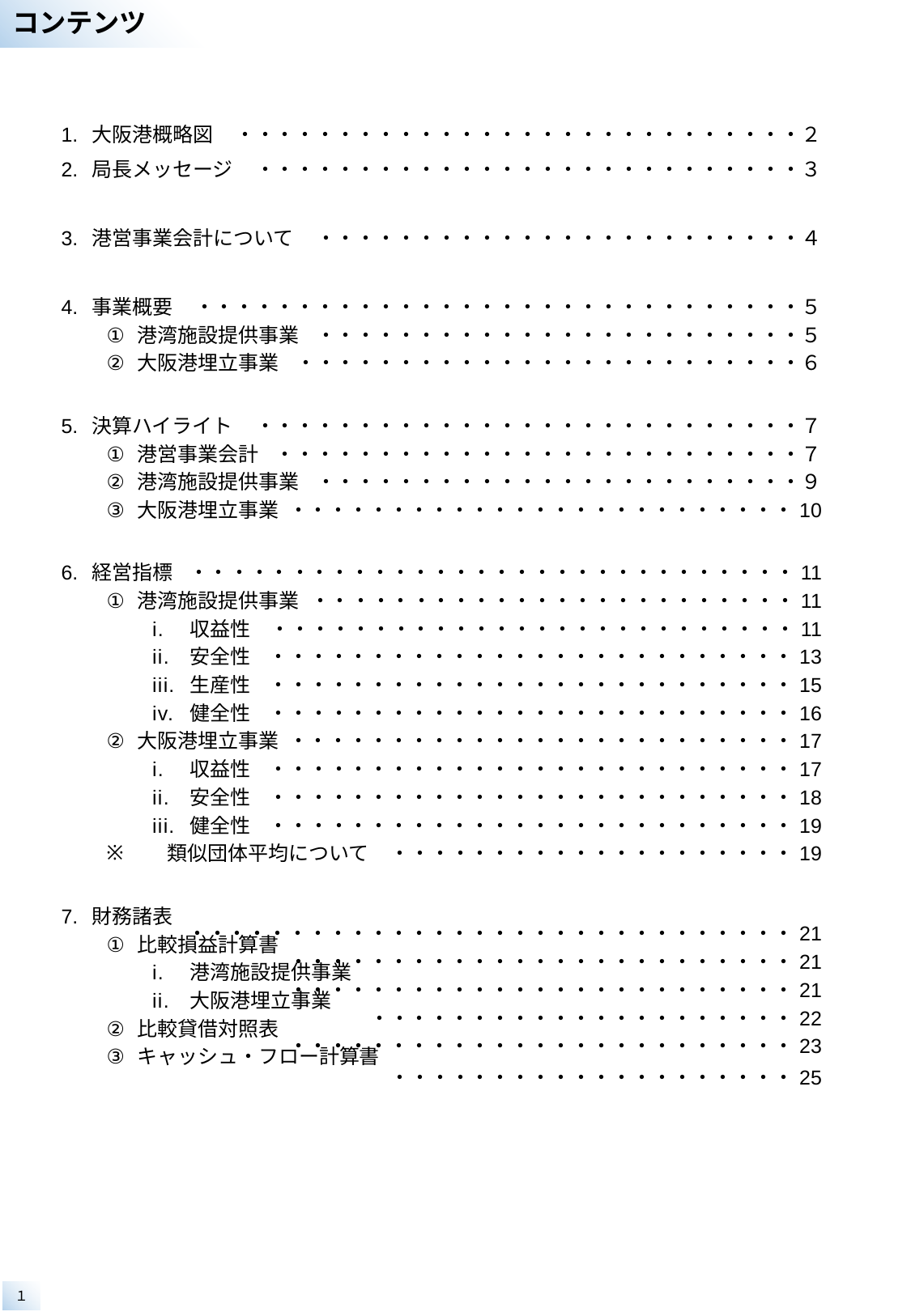

# コンテンツ
・・・・・・・・・・・・・・・・・・・・・・・・・・・・２
・・・・・・・・・・・・・・・・・・・・・・・・・・・３

・・・・・・・・・・・・・・・・・・・・・・・・４

・・・・・・・・・・・・・・・・・・・・・・・・・・・・・・５
・・・・・・・・・・・・・・・・・・・・・・・・５
・・・・・・・・・・・・・・・・・・・・・・・・・６

・・・・・・・・・・・・・・・・・・・・・・・・・・・７
・・・・・・・・・・・・・・・・・・・・・・・・・・７
・・・・・・・・・・・・・・・・・・・・・・・・９
・・・・・・・・・・・・・・・・・・・・・・・・・10

・・・・・・・・・・・・・・・・・・・・・・・・・・・・・・11
・・・・・・・・・・・・・・・・・・・・・・・・11
・・・・・・・・・・・・・・・・・・・・・・・・・・11
・・・・・・・・・・・・・・・・・・・・・・・・・・13
・・・・・・・・・・・・・・・・・・・・・・・・・・15
・・・・・・・・・・・・・・・・・・・・・・・・・・16
・・・・・・・・・・・・・・・・・・・・・・・・・17
・・・・・・・・・・・・・・・・・・・・・・・・・・17
・・・・・・・・・・・・・・・・・・・・・・・・・・18
・・・・・・・・・・・・・・・・・・・・・・・・・・19
・・・・・・・・・・・・・・・・・・・・19

・・・・・・・・・・・・・・・・・・・・・・・・・・・・・・21
・・・・・・・・・・・・・・・・・・・・・・・・・21
・・・・・・・・・・・・・・・・・・・・・・・・・21
・・・・・・・・・・・・・・・・・・・・・22
・・・・・・・・・・・・・・・・・・・・・・・・・23
・・・・・・・・・・・・・・・・・・・・25
大阪港概略図
局長メッセージ

港営事業会計について

事業概要
港湾施設提供事業
大阪港埋立事業

決算ハイライト
港営事業会計
港湾施設提供事業
大阪港埋立事業

経営指標
港湾施設提供事業
収益性
安全性
生産性
健全性
大阪港埋立事業
収益性
安全性
健全性
類似団体平均について

財務諸表
比較損益計算書
港湾施設提供事業
大阪港埋立事業
比較貸借対照表
キャッシュ・フロー計算書
１